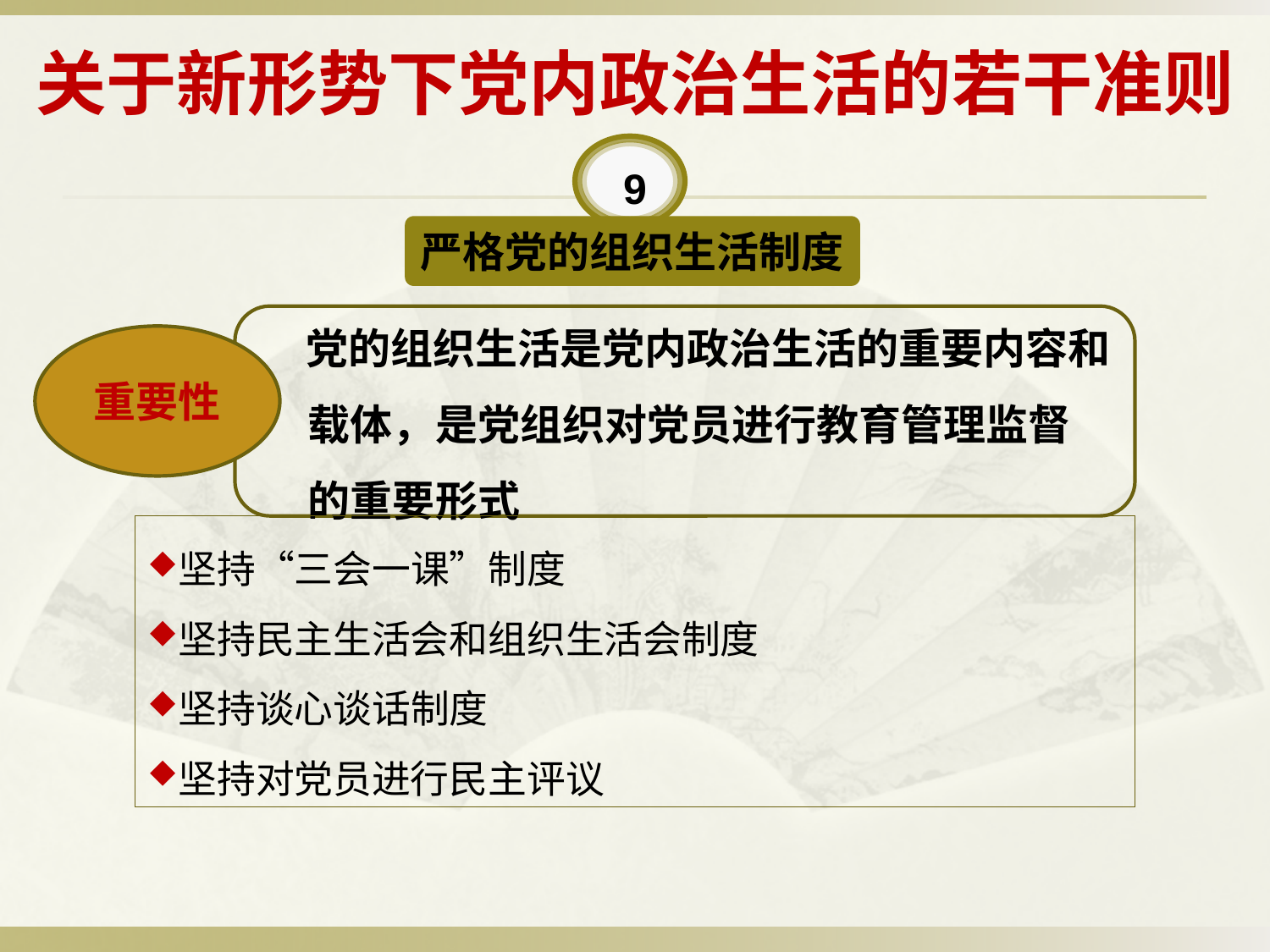

# 关于新形势下党内政治生活的若干准则

9
严格党的组织生活制度
    党的组织生活是党内政治生活的重要内容和载体，是党组织对党员进行教育管理监督的重要形式
重要性
坚持“三会一课”制度
坚持民主生活会和组织生活会制度
坚持谈心谈话制度
坚持对党员进行民主评议